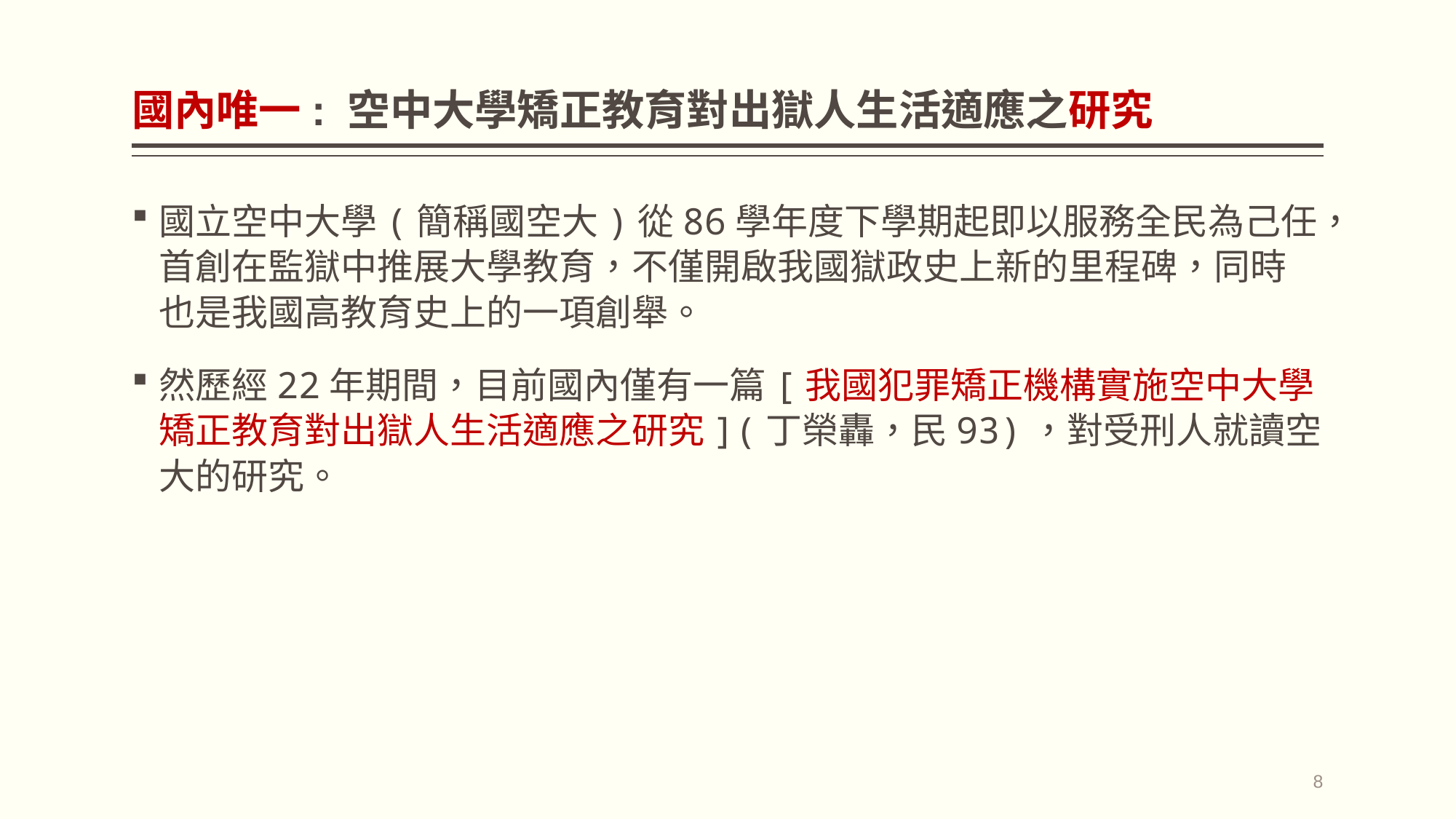

# 國內唯一: 空中大學矯正教育對出獄人生活適應之研究
國立空中大學(簡稱國空大)從86學年度下學期起即以服務全民為己任，首創在監獄中推展大學教育，不僅開啟我國獄政史上新的里程碑，同時也是我國高教育史上的一項創舉。
然歷經22年期間，目前國內僅有一篇[我國犯罪矯正機構實施空中大學矯正教育對出獄人生活適應之研究](丁榮轟，民93)，對受刑人就讀空大的研究。

8